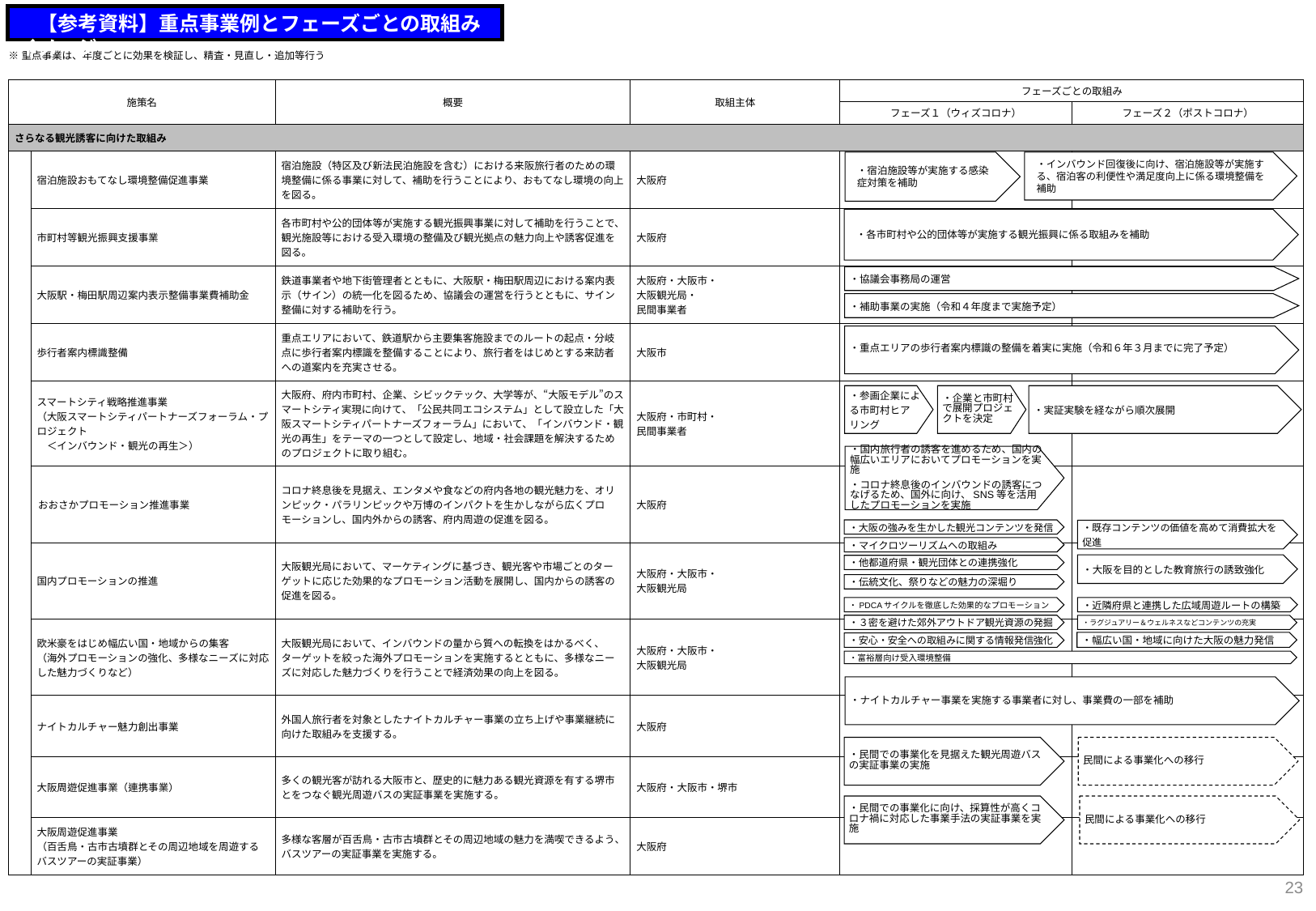

【参考資料】重点事業例とフェーズごとの取組みイメージ
|  |  |  |  |  |  |  |
| --- | --- | --- | --- | --- | --- | --- |
| ※重点事業は、年度ごとに効果を検証し、精査・見直し・追加等行う |  |  |  |  |  |  |
| 施策名 |  |  | 概要 | 取組主体 | フェーズごとの取組み |  |
|  |  |  |  |  | フェーズ１（ウィズコロナ） | フェーズ２（ポストコロナ） |
| さらなる観光誘客に向けた取組み |  |  |  |  |  |  |
|  | 宿泊施設おもてなし環境整備促進事業 |  | 宿泊施設（特区及び新法民泊施設を含む）における来阪旅行者のための環境整備に係る事業に対して、補助を行うことにより、おもてなし環境の向上を図る。 | 大阪府 |  |  |
|  | 市町村等観光振興支援事業 |  | 各市町村や公的団体等が実施する観光振興事業に対して補助を行うことで、観光施設等における受入環境の整備及び観光拠点の魅力向上や誘客促進を図る。 | 大阪府 |  |  |
|  | 大阪駅・梅田駅周辺案内表示整備事業費補助金 |  | 鉄道事業者や地下街管理者とともに、大阪駅・梅田駅周辺における案内表示（サイン）の統一化を図るため、協議会の運営を行うとともに、サイン整備に対する補助を行う。 | 大阪府・大阪市・ 大阪観光局・ 民間事業者 |  |  |
|  | 歩行者案内標識整備 |  | 重点エリアにおいて、鉄道駅から主要集客施設までのルートの起点・分岐点に歩行者案内標識を整備することにより、旅行者をはじめとする来訪者への道案内を充実させる。 | 大阪市 |  |  |
|  | スマートシティ戦略推進事業 （大阪スマートシティパートナーズフォーラム・プロジェクト 　＜インバウンド・観光の再生＞） |  | 大阪府、府内市町村、企業、シビックテック、大学等が、“大阪モデル”のスマートシティ実現に向けて、「公民共同エコシステム」として設立した「大阪スマートシティパートナーズフォーラム」において、「インバウンド・観光の再生」をテーマの一つとして設定し、地域・社会課題を解決するためのプロジェクトに取り組む。 | 大阪府・市町村・ 民間事業者 |  |  |
|  | おおさかプロモーション推進事業 |  | コロナ終息後を見据え、エンタメや食などの府内各地の観光魅力を、オリンピック・パラリンピックや万博のインパクトを生かしながら広くプロモーションし、国内外からの誘客、府内周遊の促進を図る。 | 大阪府 |  |  |
|  | 国内プロモーションの推進 |  | 大阪観光局において、マーケティングに基づき、観光客や市場ごとのターゲットに応じた効果的なプロモーション活動を展開し、国内からの誘客の促進を図る。 | 大阪府・大阪市・ 大阪観光局 |  |  |
|  | 欧米豪をはじめ幅広い国・地域からの集客 （海外プロモーションの強化、多様なニーズに対応した魅力づくりなど） |  | 大阪観光局において、インバウンドの量から質への転換をはかるべく、ターゲットを絞った海外プロモーションを実施するとともに、多様なニーズに対応した魅力づくりを行うことで経済効果の向上を図る。 | 大阪府・大阪市・ 大阪観光局 |  |  |
|  | ナイトカルチャー魅力創出事業 |  | 外国人旅行者を対象としたナイトカルチャー事業の立ち上げや事業継続に向けた取組みを支援する。 | 大阪府 |  |  |
|  | 大阪周遊促進事業（連携事業） |  | 多くの観光客が訪れる大阪市と、歴史的に魅力ある観光資源を有する堺市とをつなぐ観光周遊バスの実証事業を実施する。 | 大阪府・大阪市・堺市 |  |  |
|  | 大阪周遊促進事業 （百舌鳥・古市古墳群とその周辺地域を周遊するバスツアーの実証事業） |  | 多様な客層が百舌鳥・古市古墳群とその周辺地域の魅力を満喫できるよう、バスツアーの実証事業を実施する。 | 大阪府 |  |  |
・宿泊施設等が実施する感染症対策を補助
・インバウンド回復後に向け、宿泊施設等が実施する、宿泊客の利便性や満足度向上に係る環境整備を補助
・各市町村や公的団体等が実施する観光振興に係る取組みを補助
・協議会事務局の運営
・補助事業の実施（令和４年度まで実施予定）
・重点エリアの歩行者案内標識の整備を着実に実施（令和６年３月までに完了予定）
・参画企業による市町村ヒアリング
・企業と市町村で展開プロジェクトを決定
・実証実験を経ながら順次展開
・国内旅行者の誘客を進めるため、国内の幅広いエリアにおいてプロモーションを実施
・コロナ終息後のインバウンドの誘客につなげるため、国外に向け、SNS等を活用したプロモーションを実施
・大阪の強みを生かした観光コンテンツを発信
・既存コンテンツの価値を高めて消費拡大を促進
・マイクロツーリズムへの取組み
・大阪を目的とした教育旅行の誘致強化
・他都道府県・観光団体との連携強化
・伝統文化、祭りなどの魅力の深堀り
・PDCAサイクルを徹底した効果的なプロモーション
・近隣府県と連携した広域周遊ルートの構築
・３密を避けた郊外アウトドア観光資源の発掘
・ラグジュアリー＆ウェルネスなどコンテンツの充実
・幅広い国・地域に向けた大阪の魅力発信
・安心・安全への取組みに関する情報発信強化
・富裕層向け受入環境整備
・ナイトカルチャー事業を実施する事業者に対し、事業費の一部を補助
・民間での事業化を見据えた観光周遊バスの実証事業の実施
民間による事業化への移行
・民間での事業化に向け、採算性が高くコロナ禍に対応した事業手法の実証事業を実施
民間による事業化への移行
23